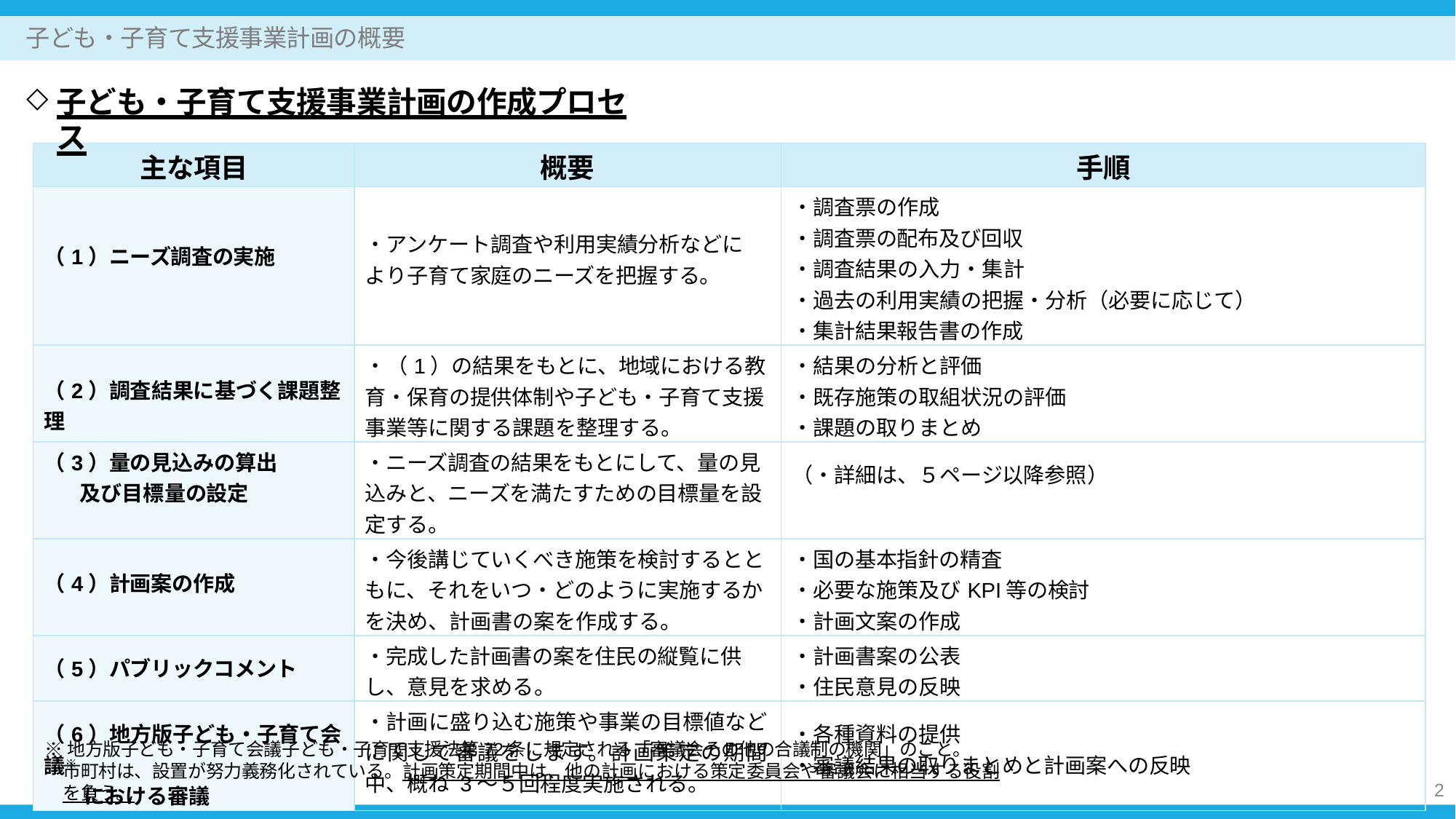

子ども・子育て支援事業計画の概要

子ども・子育て支援事業計画の作成プロセス
| 主な項目 | 概要 | 手順 |
| --- | --- | --- |
| （1）ニーズ調査の実施 | ・アンケート調査や利用実績分析などにより子育て家庭のニーズを把握する。 | ・調査票の作成 ・調査票の配布及び回収 ・調査結果の入力・集計 ・過去の利用実績の把握・分析（必要に応じて） ・集計結果報告書の作成 |
| （2）調査結果に基づく課題整理 | ・（1）の結果をもとに、地域における教育・保育の提供体制や子ども・子育て支援事業等に関する課題を整理する。 | ・結果の分析と評価 ・既存施策の取組状況の評価 ・課題の取りまとめ |
| （3）量の見込みの算出及び目標量の設定 | ・ニーズ調査の結果をもとにして、量の見込みと、ニーズを満たすための目標量を設定する。 | （・詳細は、５ページ以降参照） |
| （4）計画案の作成 | ・今後講じていくべき施策を検討するとともに、それをいつ・どのように実施するかを決め、計画書の案を作成する。 | ・国の基本指針の精査 ・必要な施策及びKPI等の検討 ・計画文案の作成 |
| （5）パブリックコメント | ・完成した計画書の案を住民の縦覧に供し、意見を求める。 | ・計画書案の公表 ・住民意見の反映 |
| （6）地方版子ども・子育て会議※ における審議 | ・計画に盛り込む施策や事業の目標値などに関して審議をします。計画策定の期間中、概ね 3～５回程度実施される。 | ・各種資料の提供 ・審議結果の取りまとめと計画案への反映 |
※地方版子ども・子育て会議子ども・子育て支援法第72条に規定される「審議会その他の合議制の機関」のこと。
市町村は、設置が努力義務化されている。計画策定期間中は、他の計画における策定委員会や審議会に相当する役割を負う。
2